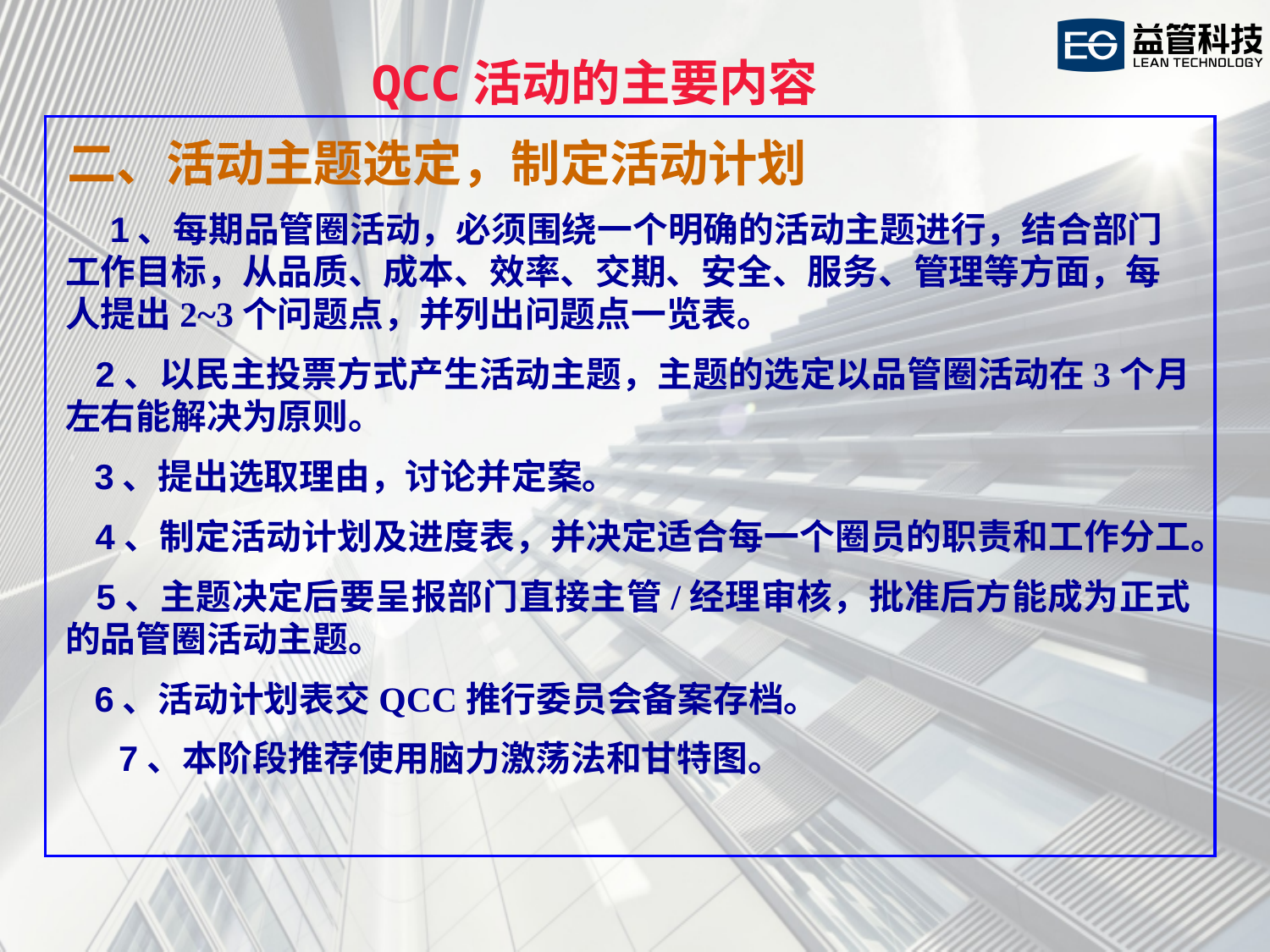

QCC活动的主要内容

二、活动主题选定，制定活动计划
     1、每期品管圈活动，必须围绕一个明确的活动主题进行，结合部门工作目标，从品质、成本、效率、交期、安全、服务、管理等方面，每人提出2~3个问题点，并列出问题点一览表。
   2、以民主投票方式产生活动主题，主题的选定以品管圈活动在3个月左右能解决为原则。
   3、提出选取理由，讨论并定案。
   4、制定活动计划及进度表，并决定适合每一个圈员的职责和工作分工。
   5、主题决定后要呈报部门直接主管/经理审核，批准后方能成为正式的品管圈活动主题。
   6、活动计划表交QCC推行委员会备案存档。
      7、本阶段推荐使用脑力激荡法和甘特图。